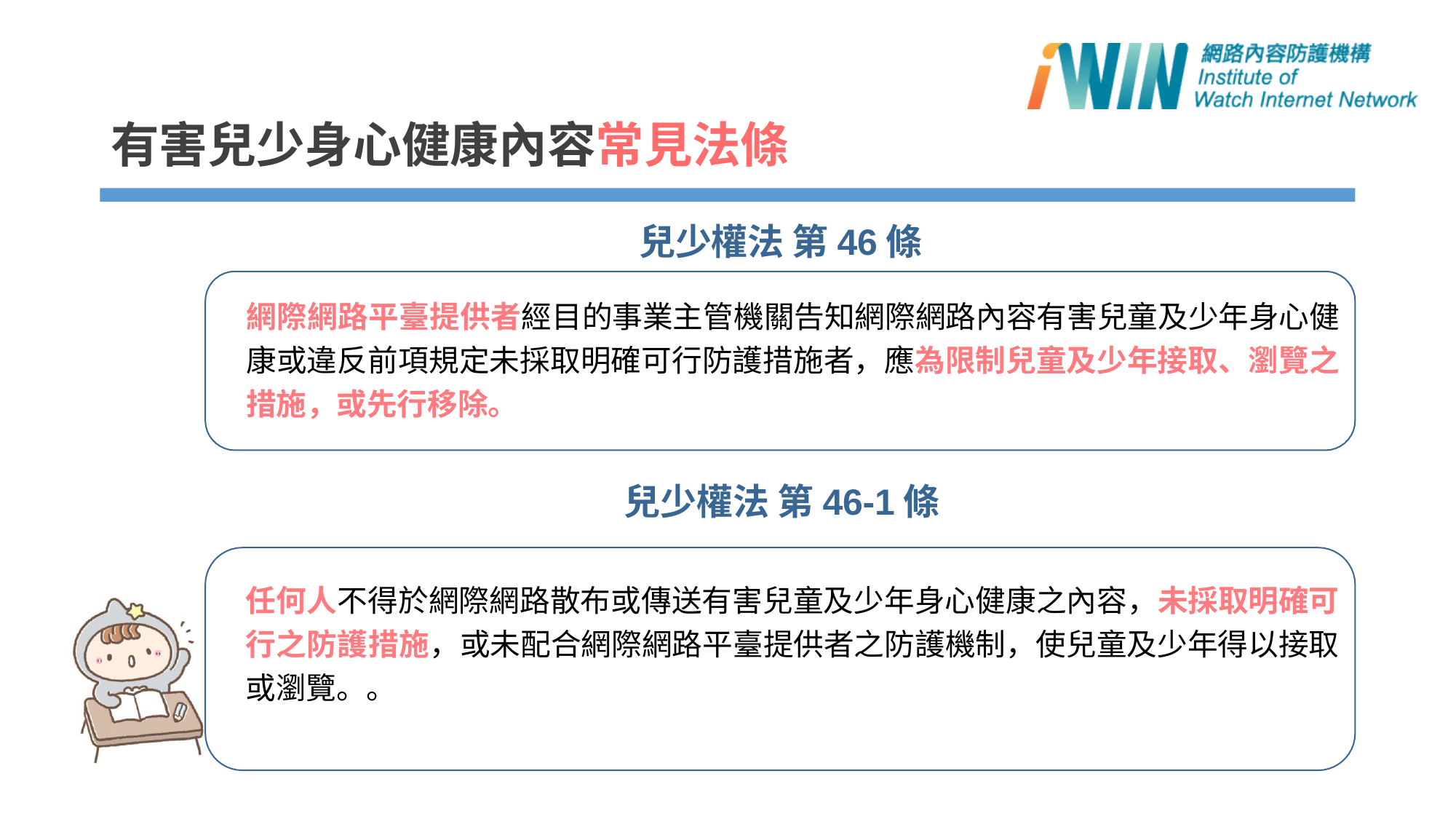

# 有害兒少身心健康內容常見法條

兒少權法 第46條
網際網路平臺提供者經目的事業主管機關告知網際網路內容有害兒童及少年身心健康或違反前項規定未採取明確可行防護措施者，應為限制兒童及少年接取、瀏覽之措施，或先行移除。

兒少權法 第46-1條
任何人不得於網際網路散布或傳送有害兒童及少年身心健康之內容，未採取明確可行之防護措施，或未配合網際網路平臺提供者之防護機制，使兒童及少年得以接取或瀏覽。。